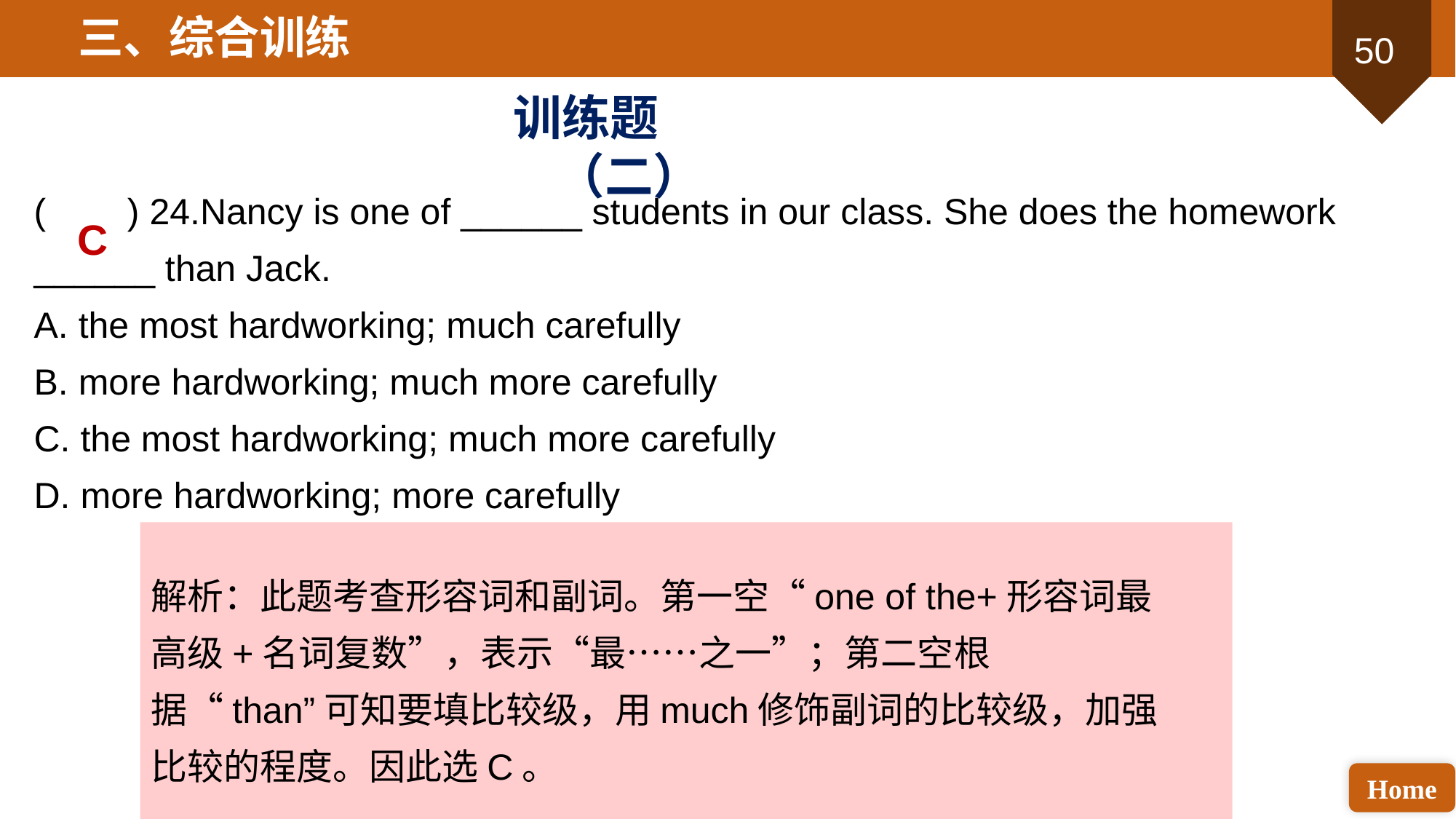

三、综合训练
训练题（二）
(        ) 24.Nancy is one of ______ students in our class. She does the homework ______ than Jack.
A. the most hardworking; much carefully
B. more hardworking; much more carefully
C. the most hardworking; much more carefully
D. more hardworking; more carefully

C

解析：此题考查形容词和副词。第一空“one of the+形容词最高级+名词复数”，表示“最……之一”；第二空根据“than”可知要填比较级，用much修饰副词的比较级，加强比较的程度。因此选C。